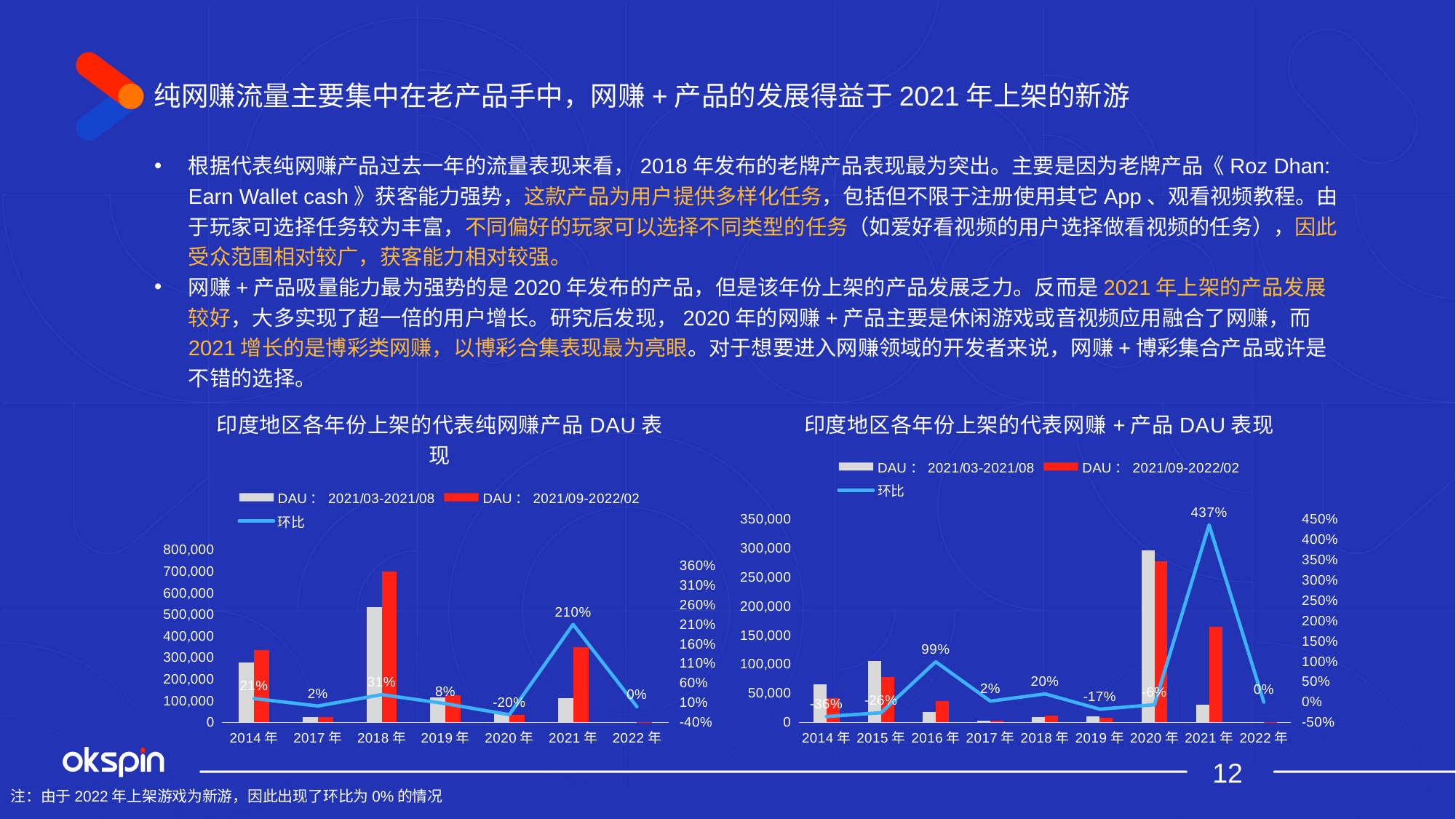

纯网赚流量主要集中在老产品手中，网赚+产品的发展得益于2021年上架的新游
根据代表纯网赚产品过去一年的流量表现来看，2018年发布的老牌产品表现最为突出。主要是因为老牌产品《Roz Dhan: Earn Wallet cash》获客能力强势，这款产品为用户提供多样化任务，包括但不限于注册使用其它App、观看视频教程。由于玩家可选择任务较为丰富，不同偏好的玩家可以选择不同类型的任务（如爱好看视频的用户选择做看视频的任务），因此受众范围相对较广，获客能力相对较强。
网赚+产品吸量能力最为强势的是2020年发布的产品，但是该年份上架的产品发展乏力。反而是2021年上架的产品发展较好，大多实现了超一倍的用户增长。研究后发现，2020年的网赚+产品主要是休闲游戏或音视频应用融合了网赚，而2021增长的是博彩类网赚，以博彩合集表现最为亮眼。对于想要进入网赚领域的开发者来说，网赚+博彩集合产品或许是不错的选择。

### Chart: 印度地区各年份上架的代表纯网赚产品DAU表现

| Category | DAU：2021/03-2021/08 | DAU：2021/09-2022/02 | 环比 |
|---|---|---|---|
| 2014年 | 278223.103260869 | 336761.187845303 | 0.21039979749470053 |
| 2017年 | 23385.804347826 | 23832.5303867403 | 0.01910244489648396 |
| 2018年 | 534259.79347826 | 699938.0939226515 | 0.3101081205563959 |
| 2019年 | 116804.0380434777 | 126054.81767955708 | 0.07919914235016409 |
| 2020年 | 44703.8913043478 | 35613.06629834251 | -0.2033564582580563 |
| 2021年 | 112590.3804347824 | 349475.7127071816 | 2.1039571174520915 |
| 2022年 | 0.0 | 1257.18232044198 | 0.0 |

### Chart: 印度地区各年份上架的代表网赚+产品DAU表现

| Category | DAU：2021/03-2021/08 | DAU：2021/09-2022/02 | 环比 |
|---|---|---|---|
| 2014年 | 65121.6956521738 | 41955.91712707176 | -0.35573057938838776 |
| 2015年 | 106027.4239130434 | 78311.35359116009 | -0.26140473189855273 |
| 2016年 | 18247.2608695652 | 36379.90607734804 | 0.9937187470162421 |
| 2017年 | 3013.934782608688 | 3086.353591160217 | 0.02402799455695182 |
| 2018年 | 9647.739130434777 | 11597.011049723744 | 0.20204442646462012 |
| 2019年 | 9954.081521739117 | 8223.928176795573 | -0.1738134594502761 |
| 2020年 | 296449.93478260824 | 277404.6850828726 | -0.06424440509221858 |
| 2021年 | 30624.929347826048 | 164379.89502762412 | 4.367519159331313 |
| 2022年 | 0.0 | 700.314917127071 | 0.0 |
12
注：由于2022年上架游戏为新游，因此出现了环比为0%的情况